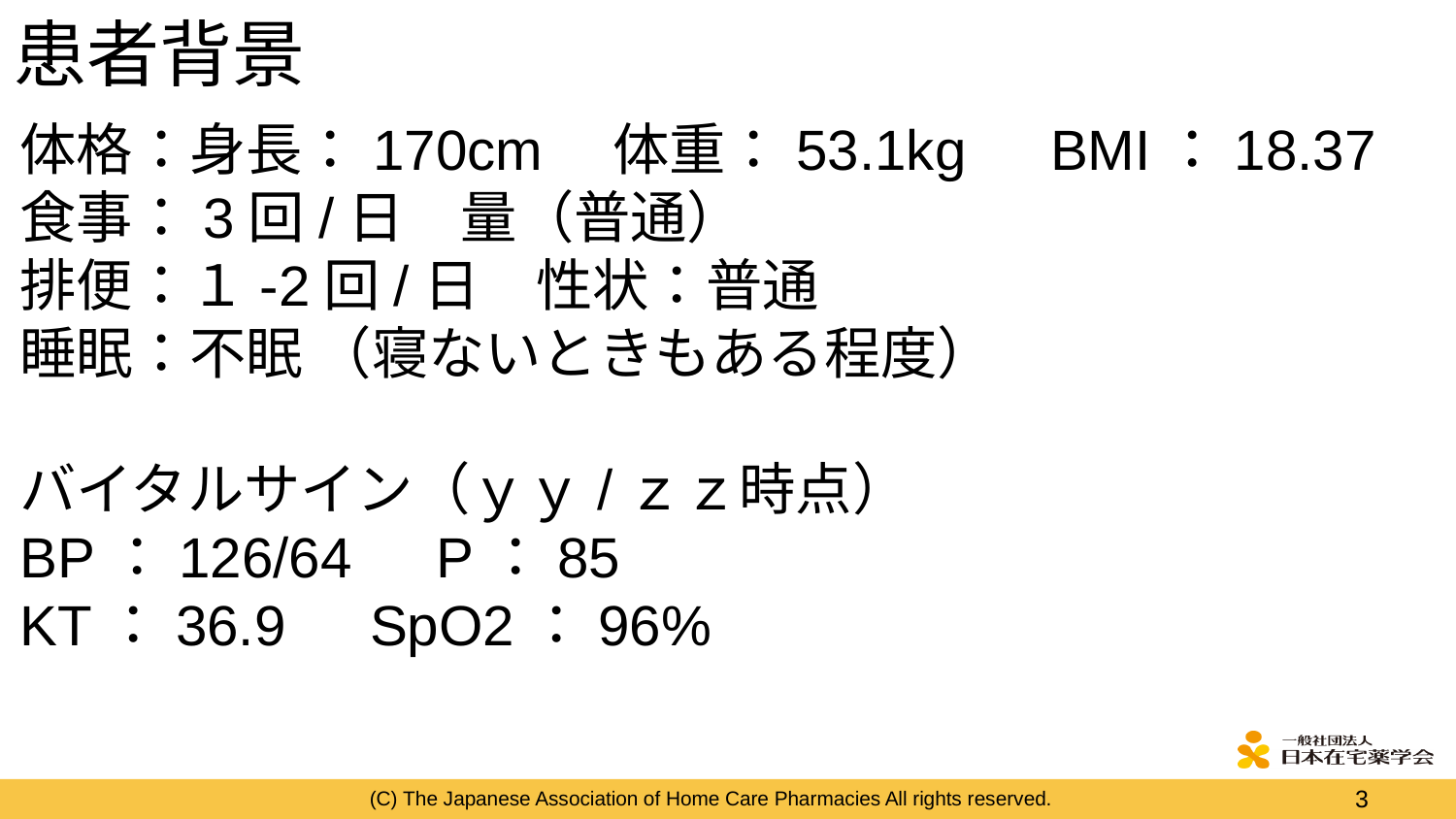

患者背景
体格：身長：170cm　体重：53.1kg　BMI：18.37
食事：3回/日　量（普通）
排便：１-2回/日　性状：普通
睡眠：不眠 （寝ないときもある程度）

バイタルサイン（ｙｙ/ｚｚ時点）
BP：126/64　P：85
KT：36.9　SpO2：96%

(C) The Japanese Association of Home Care Pharmacies All rights reserved.
3